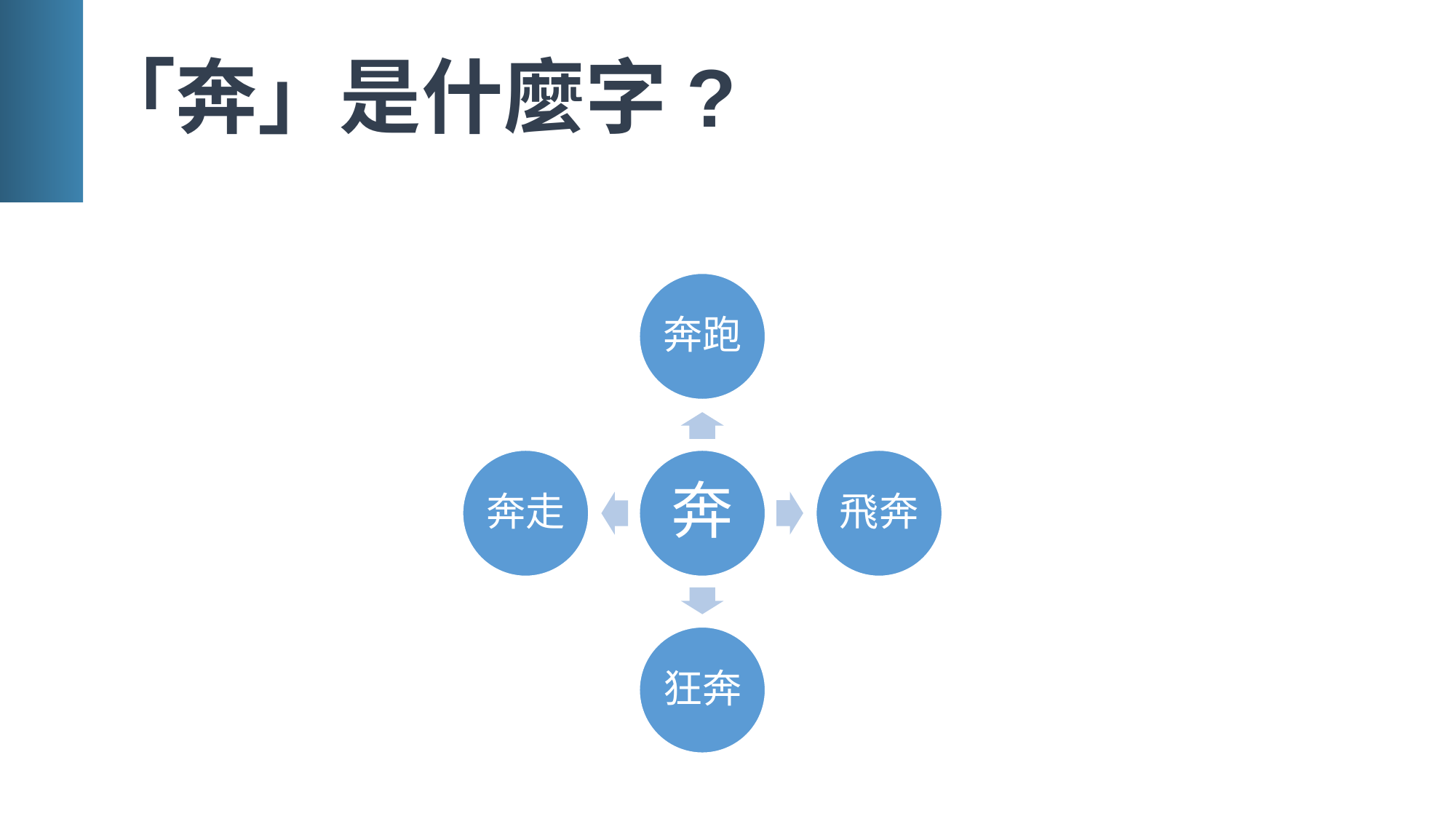

# 「奔」是什麼字?
奔

奔跑

飛奔

狂奔

奔走